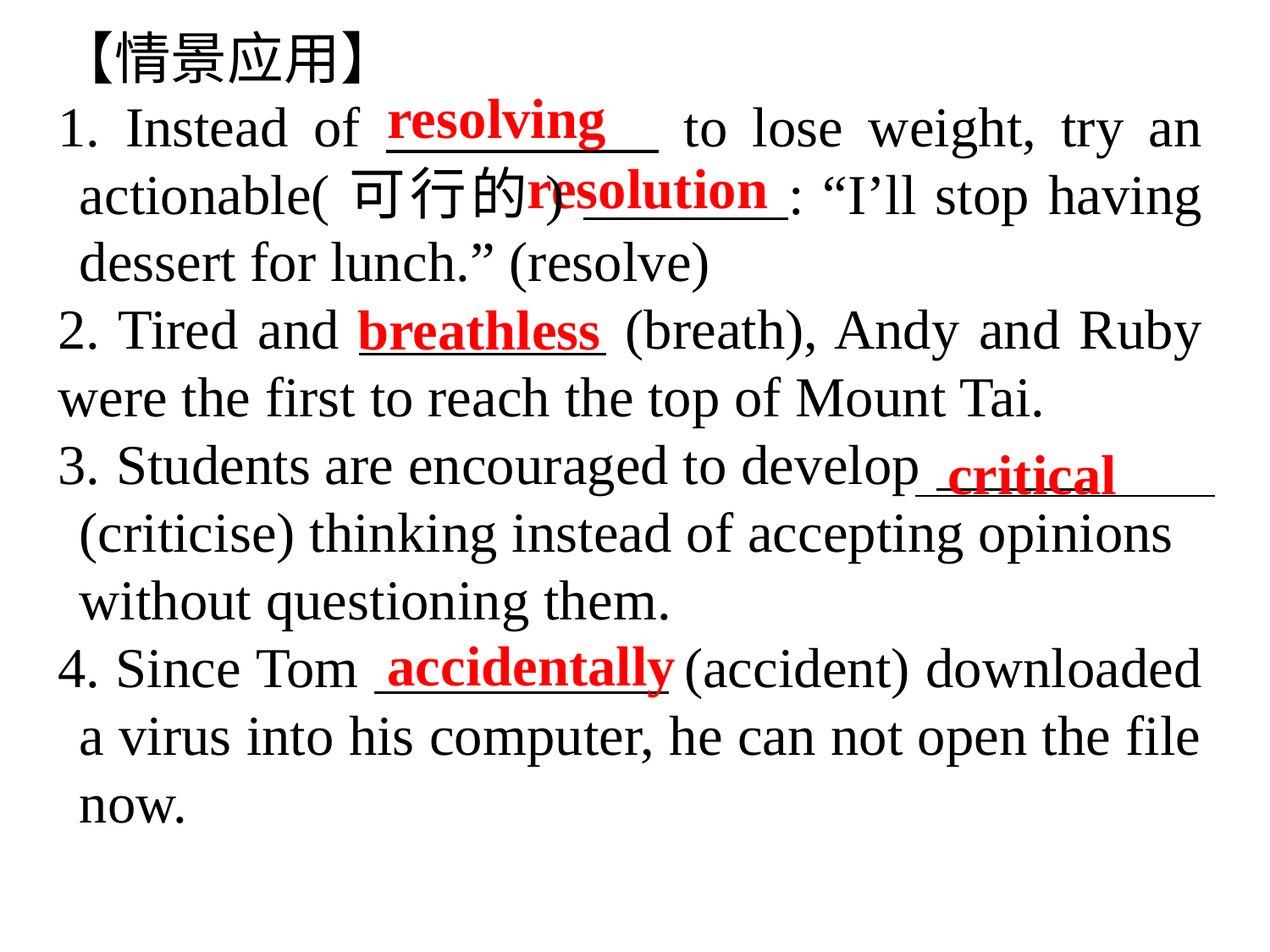

【情景应用】
1. Instead of             to lose weight, try an actionable(可行的)            : “I’ll stop having dessert for lunch.” (resolve)
2. Tired and               (breath), Andy and Ruby were the first to reach the top of Mount Tai.
3. Students are encouraged to develop             (criticise) thinking instead of accepting opinions without questioning them.
4. Since Tom                     (accident) downloaded a virus into his computer, he can not open the file now.
resolving
resolution
breathless
critical
accidentally